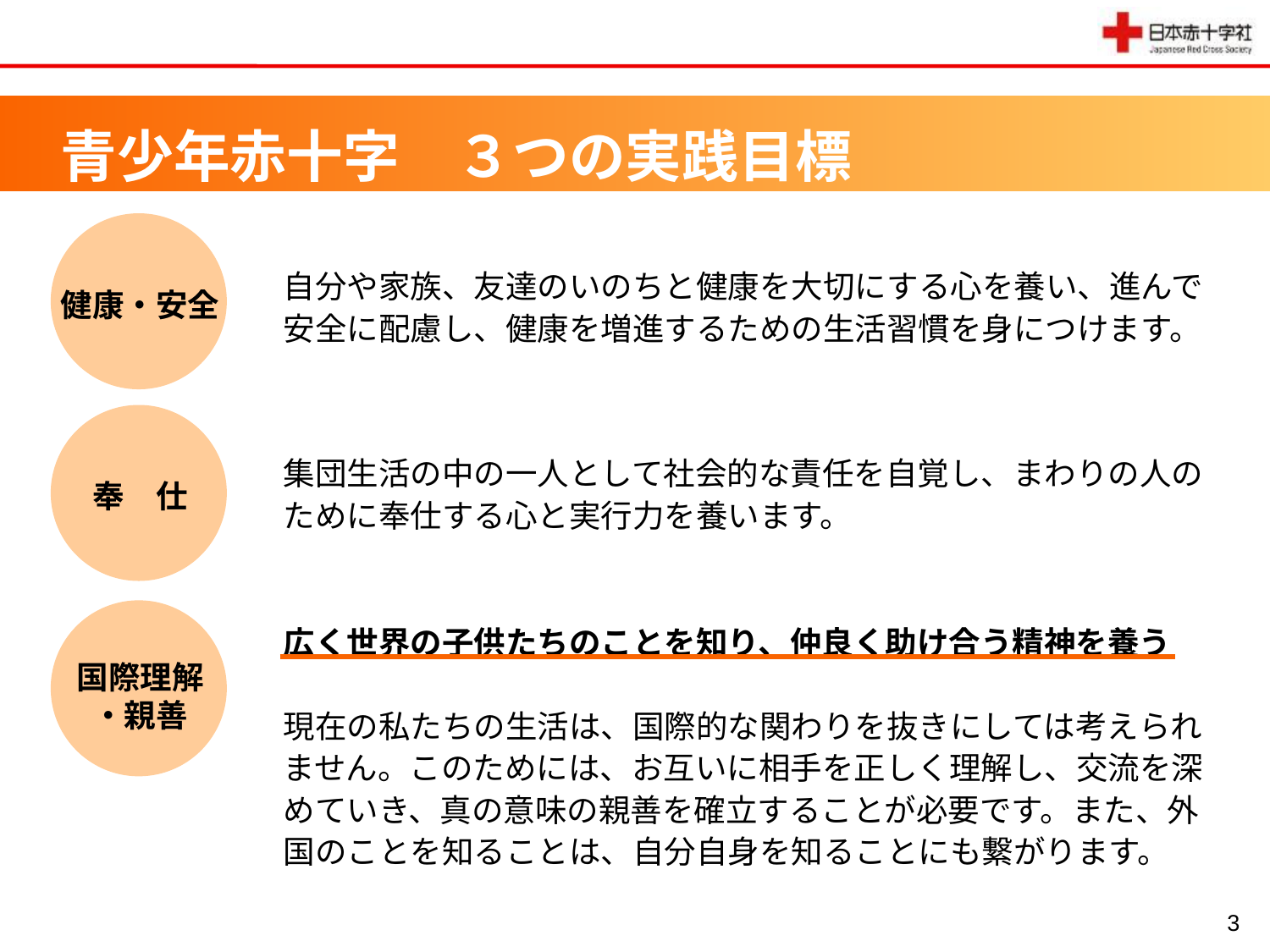

青少年赤十字　３つの実践目標

自分や家族、友達のいのちと健康を大切にする心を養い、進んで安全に配慮し、健康を増進するための生活習慣を身につけます。
健康・安全

集団生活の中の一人として社会的な責任を自覚し、まわりの人のために奉仕する心と実行力を養います。
奉　仕

広く世界の子供たちのことを知り、仲良く助け合う精神を養う

現在の私たちの生活は、国際的な関わりを抜きにしては考えられません。このためには、お互いに相手を正しく理解し、交流を深めていき、真の意味の親善を確立することが必要です。また、外国のことを知ることは、自分自身を知ることにも繋がります。
国際理解
・親善